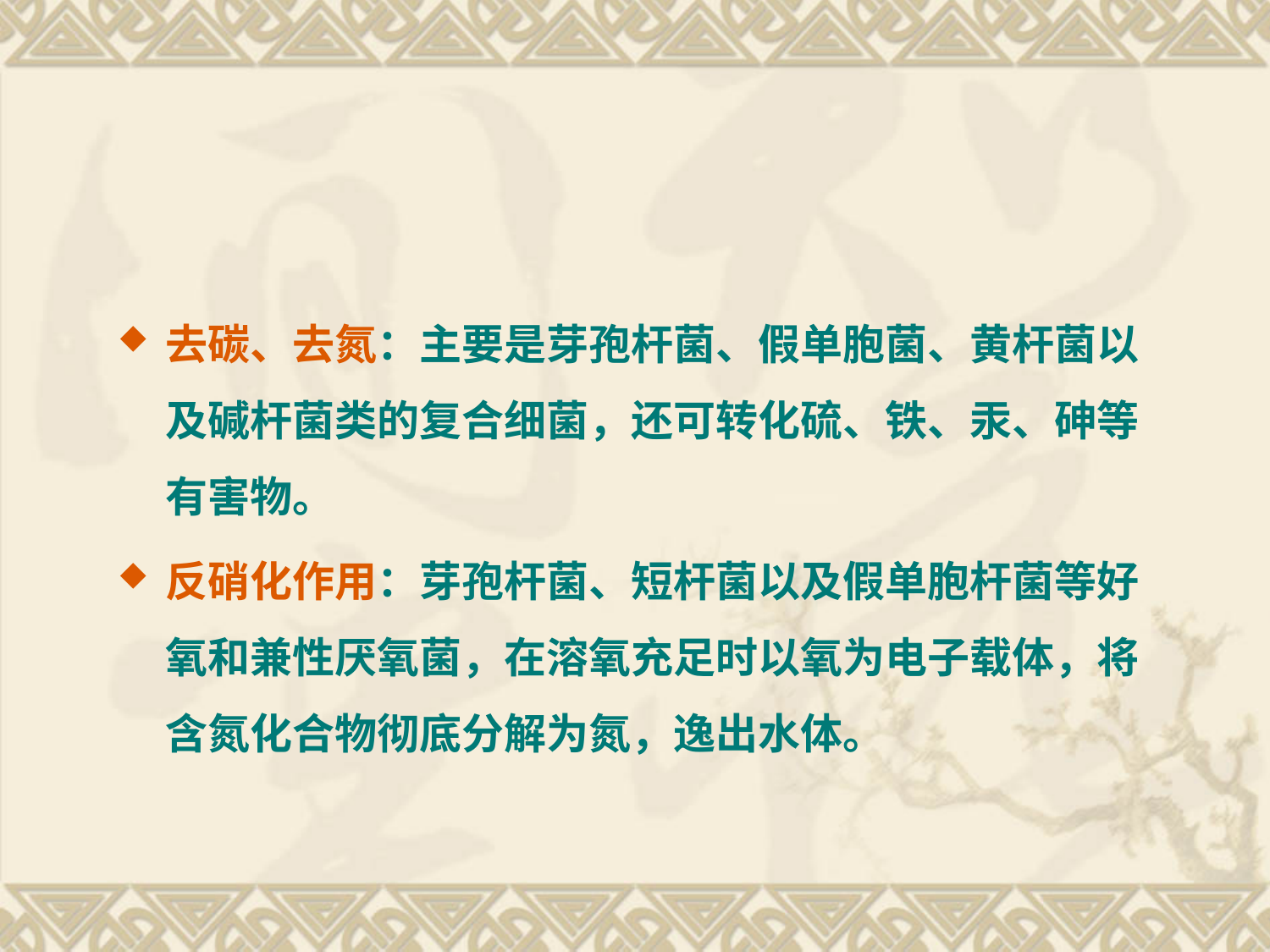

#
去碳、去氮：主要是芽孢杆菌、假单胞菌、黄杆菌以及碱杆菌类的复合细菌，还可转化硫、铁、汞、砷等有害物。
反硝化作用：芽孢杆菌、短杆菌以及假单胞杆菌等好氧和兼性厌氧菌，在溶氧充足时以氧为电子载体，将含氮化合物彻底分解为氮，逸出水体。